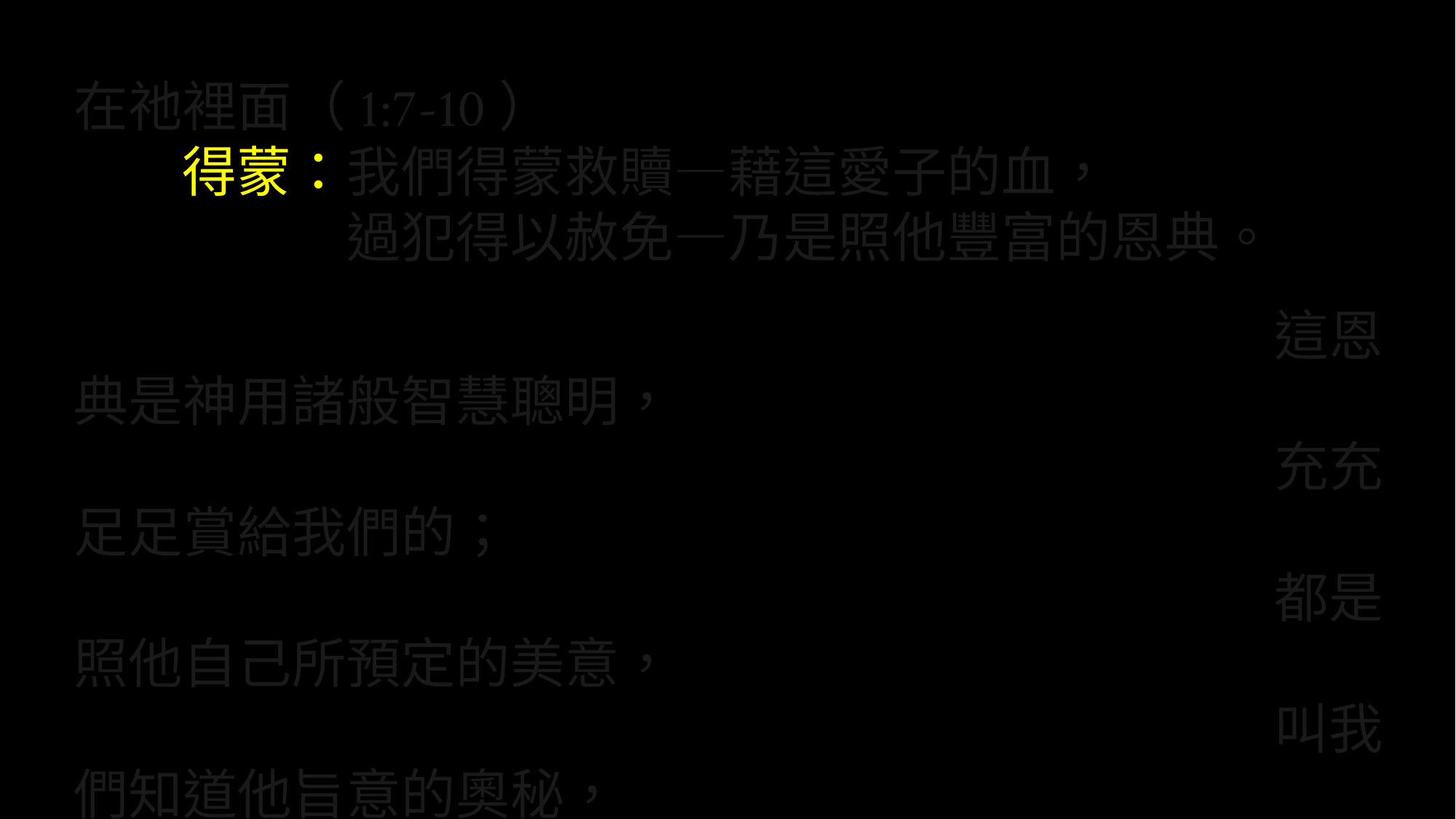

在祂裡面（1:7-10）
	得蒙：我們得蒙救贖—藉這愛子的血，
	　　　過犯得以赦免—乃是照他豐富的恩典。

											這恩典是神用諸般智慧聰明，
											充充足足賞給我們的；
											都是照他自己所預定的美意，
											叫我們知道他旨意的奧秘，

			目的：要照所安排的，在日期滿足的時候，
						使天上、地上、一切所有的
						都在基督裡面同歸於一。